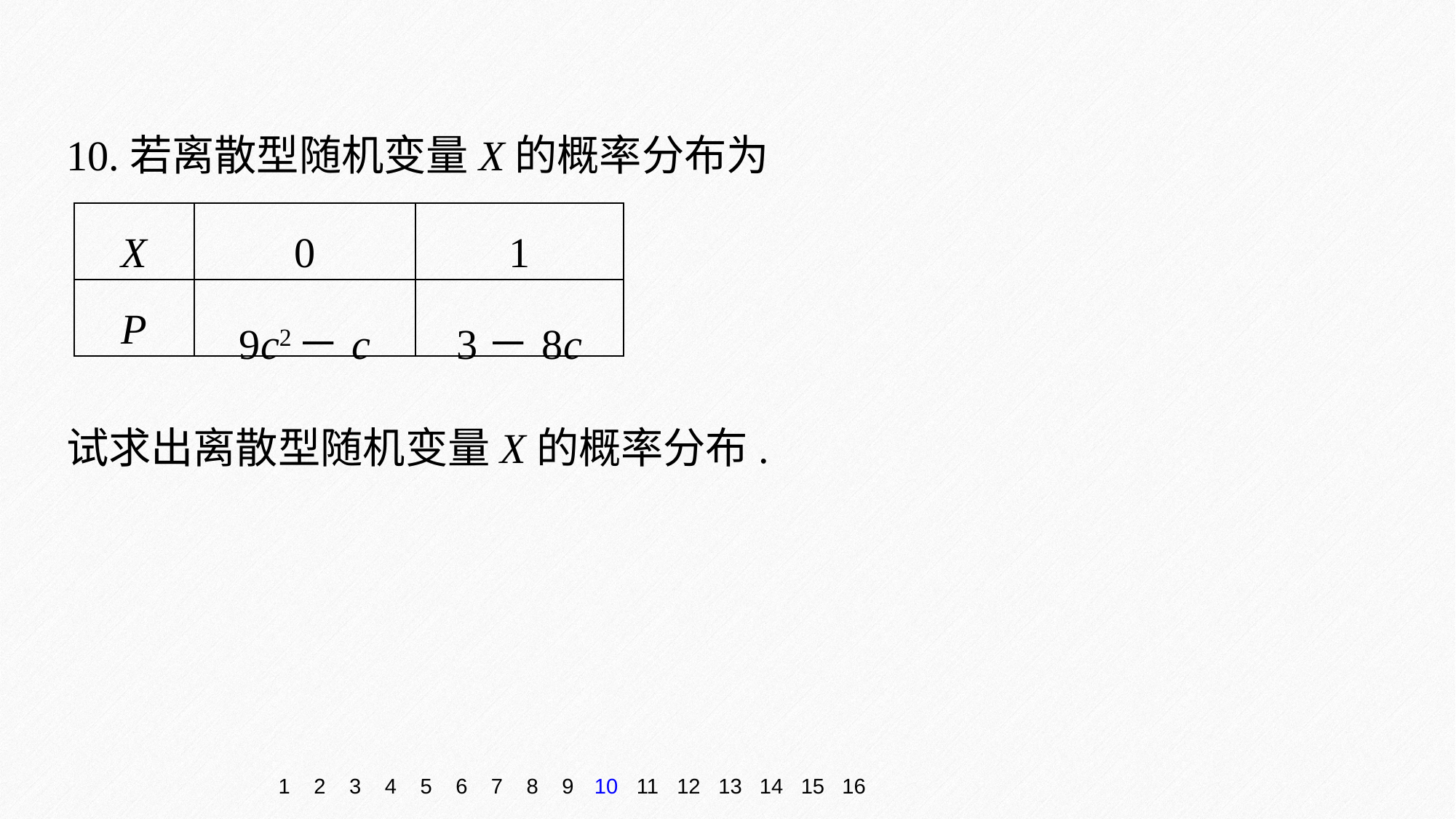

10.若离散型随机变量X的概率分布为
| X | 0 | 1 |
| --- | --- | --- |
| P | 9c2－c | 3－8c |
试求出离散型随机变量X的概率分布.
1
2
3
4
5
6
7
8
9
10
11
12
13
14
15
16